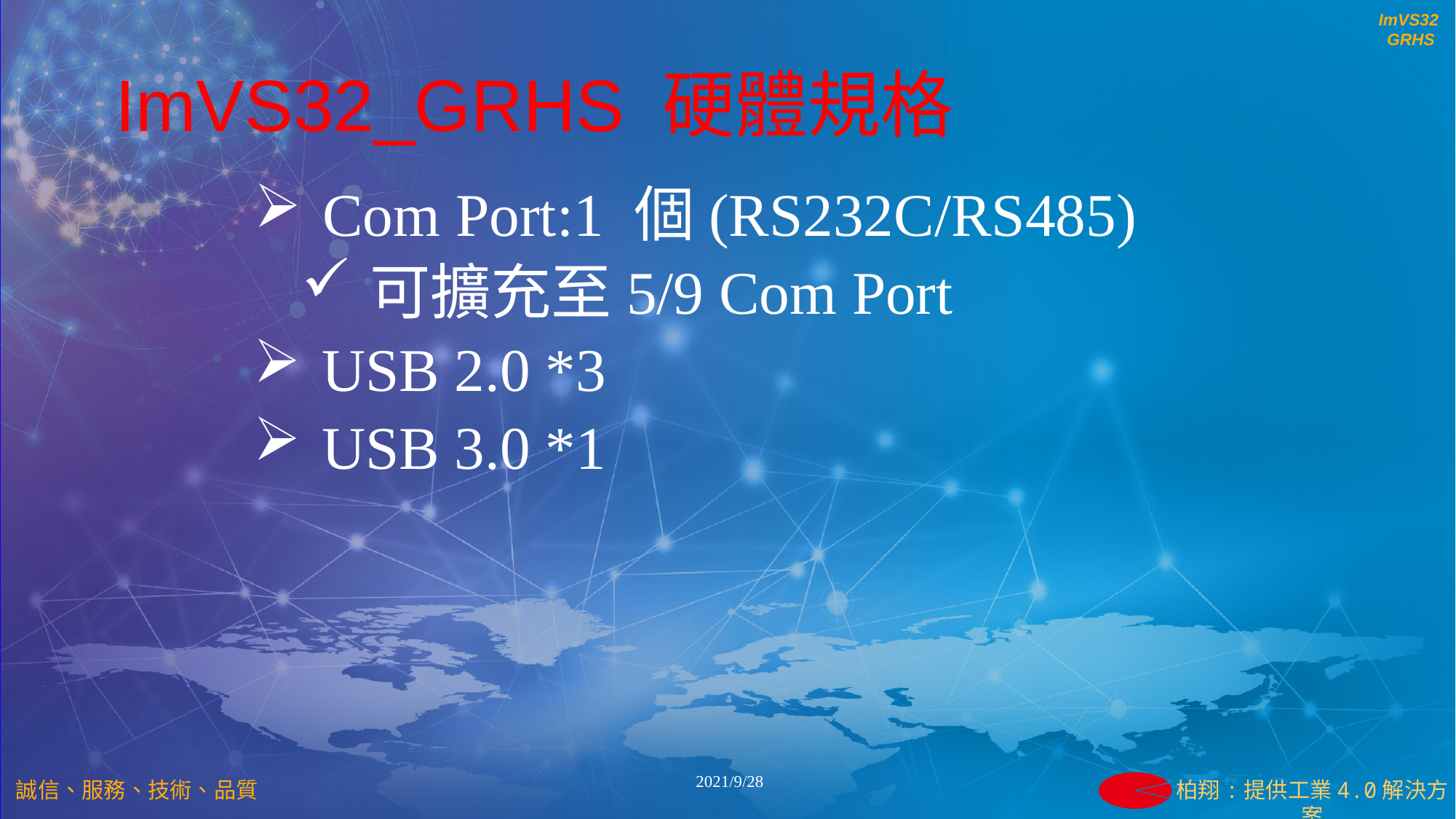

ImVS32_GRHS 硬體規格
Com Port:1 個(RS232C/RS485)
可擴充至5/9 Com Port
USB 2.0 *3
USB 3.0 *1